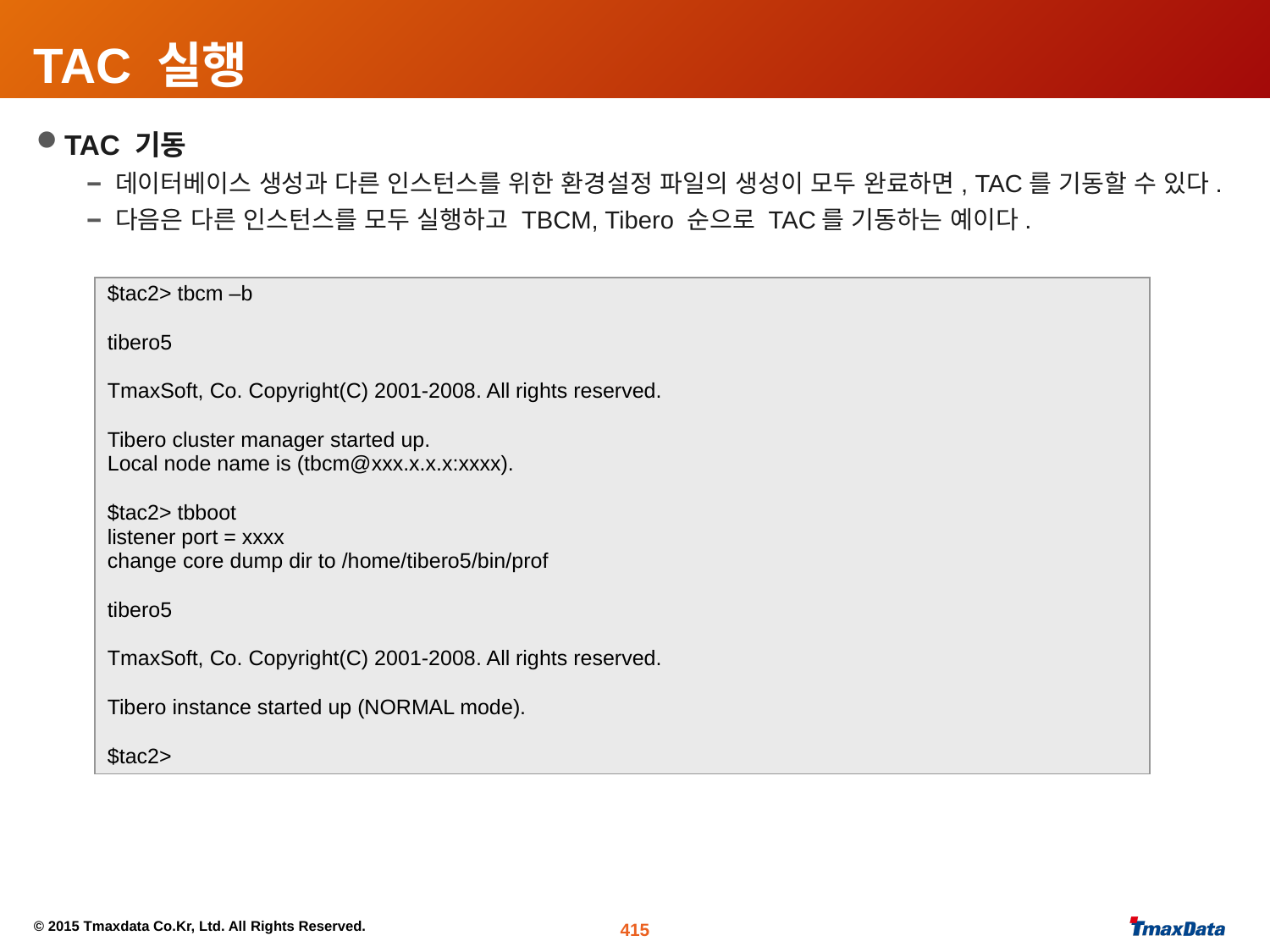

# TAC 실행
TAC 기동
 데이터베이스 생성과 다른 인스턴스를 위한 환경설정 파일의 생성이 모두 완료하면, TAC를 기동할 수 있다.
 다음은 다른 인스턴스를 모두 실행하고 TBCM, Tibero 순으로 TAC를 기동하는 예이다.

$tac2> tbcm –b

tibero5

TmaxSoft, Co. Copyright(C) 2001-2008. All rights reserved.

Tibero cluster manager started up.
Local node name is (tbcm@xxx.x.x.x:xxxx).

$tac2> tbboot
listener port = xxxx
change core dump dir to /home/tibero5/bin/prof

tibero5

TmaxSoft, Co. Copyright(C) 2001-2008. All rights reserved.

Tibero instance started up (NORMAL mode).

$tac2>